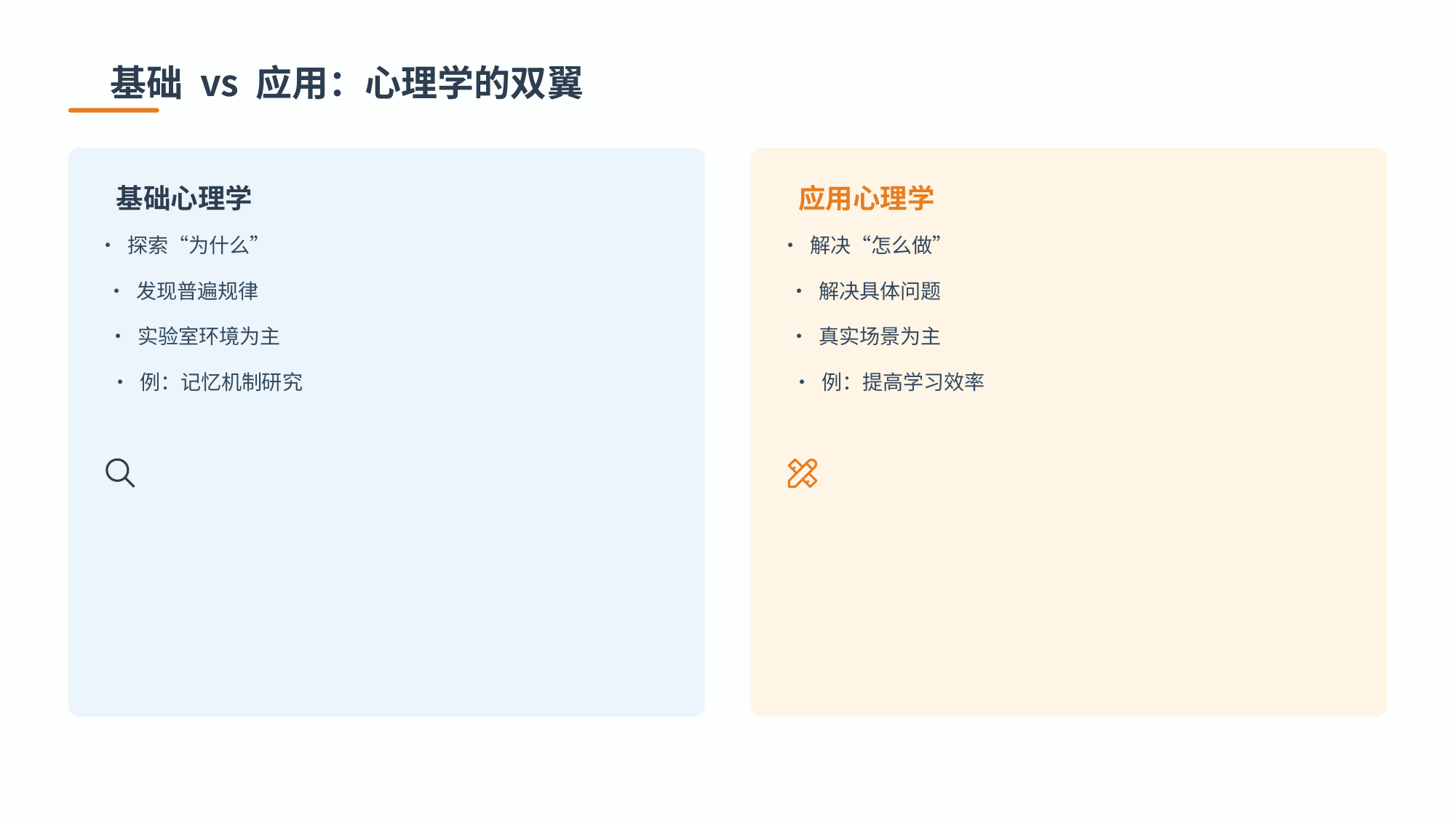

基础 vs 应用：心理学的双翼

基础心理学
• 探索“为什么”
• 发现普遍规律
• 实验室环境为主
• 例：记忆机制研究

应用心理学
• 解决“怎么做”
• 解决具体问题
• 真实场景为主
• 例：提高学习效率